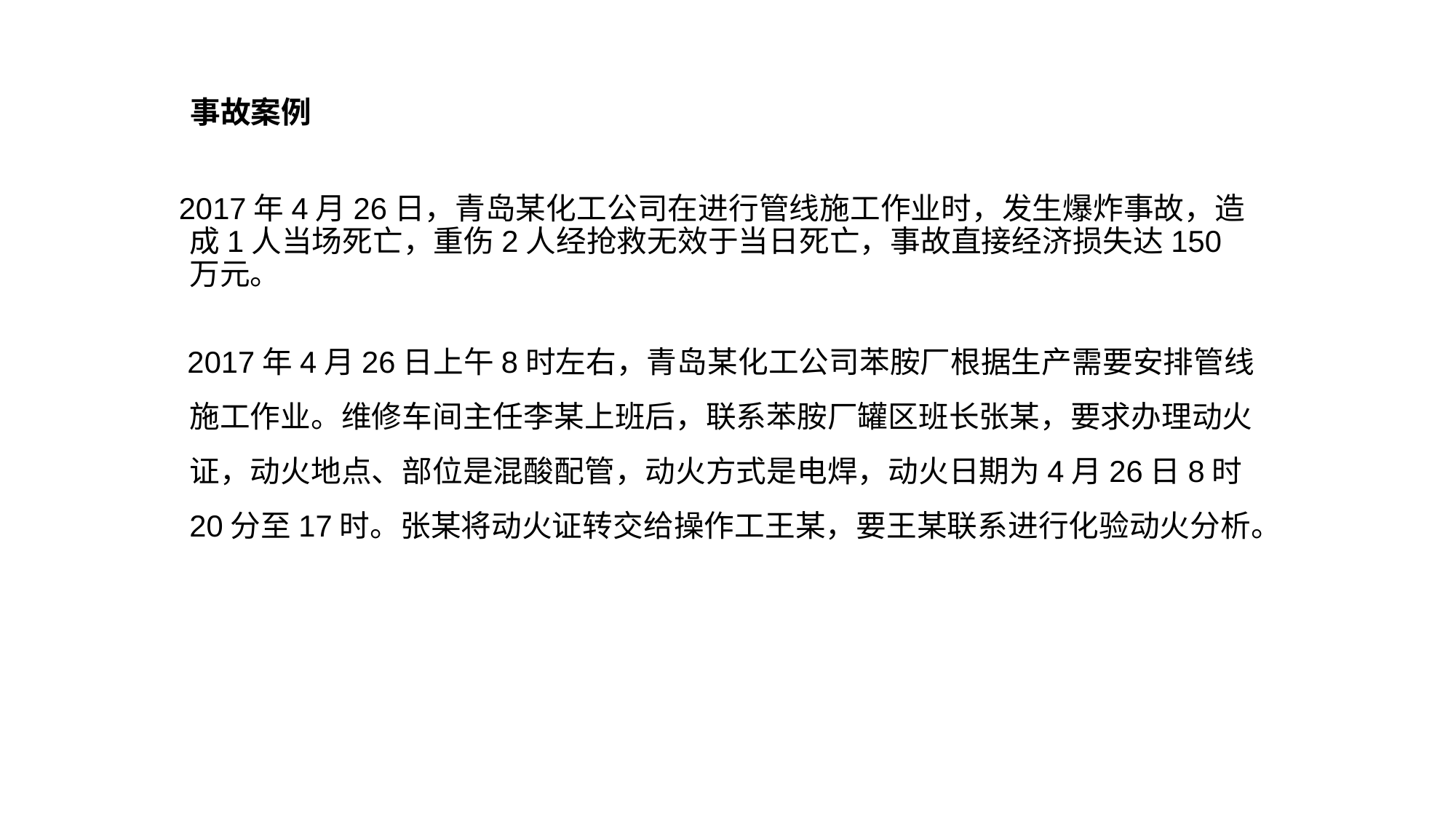

事故案例

  2017年4月26日，青岛某化工公司在进行管线施工作业时，发生爆炸事故，造成1人当场死亡，重伤2人经抢救无效于当日死亡，事故直接经济损失达150万元。
   2017年4月26日上午8时左右，青岛某化工公司苯胺厂根据生产需要安排管线施工作业。维修车间主任李某上班后，联系苯胺厂罐区班长张某，要求办理动火证，动火地点、部位是混酸配管，动火方式是电焊，动火日期为4月26日8时20分至17时。张某将动火证转交给操作工王某，要王某联系进行化验动火分析。
#